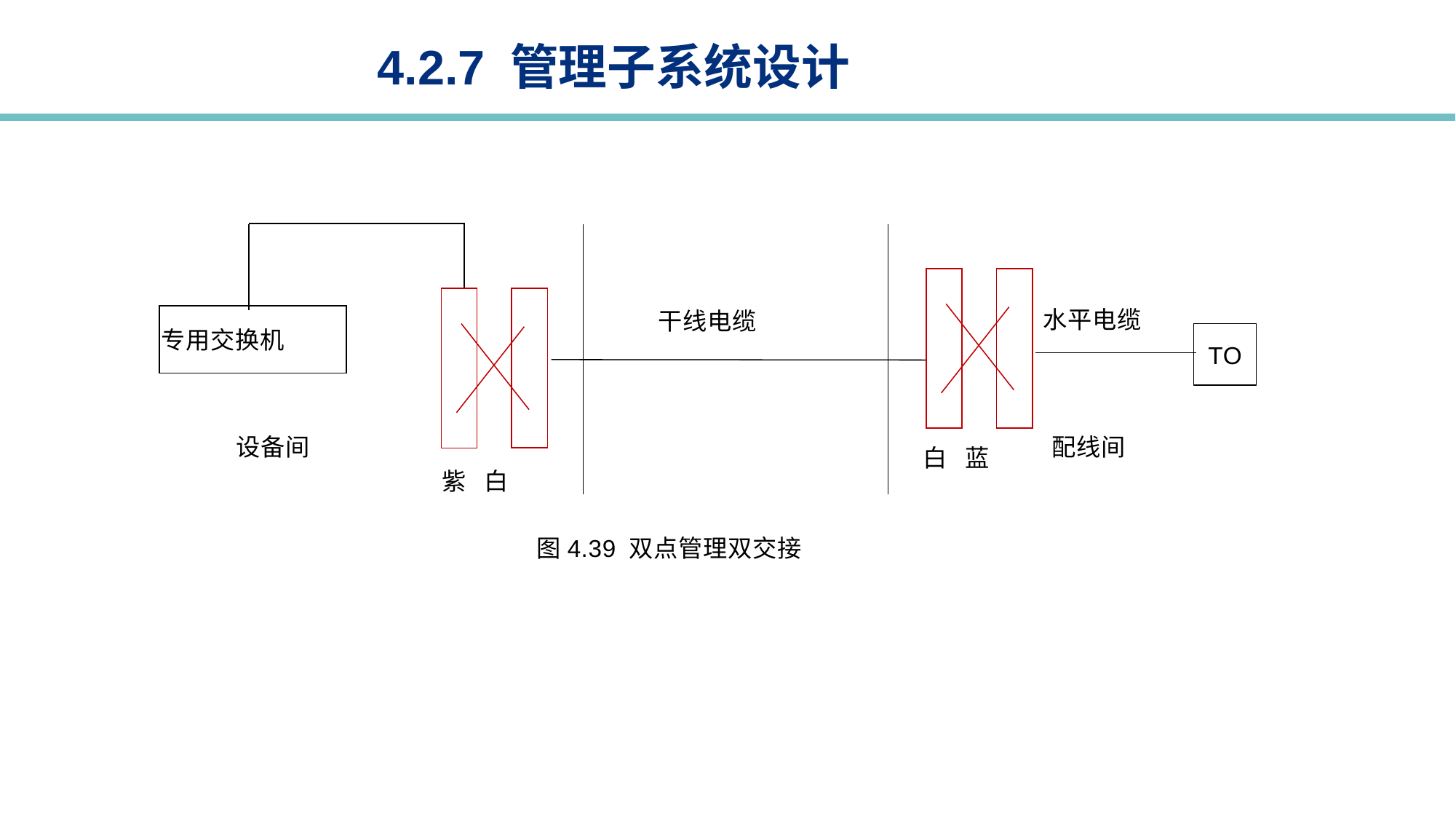

4.2.7 管理子系统设计

水平电缆
干线电缆

专用交换机
TO
设备间
配线间
白   蓝
  紫   白
图4.39 双点管理双交接